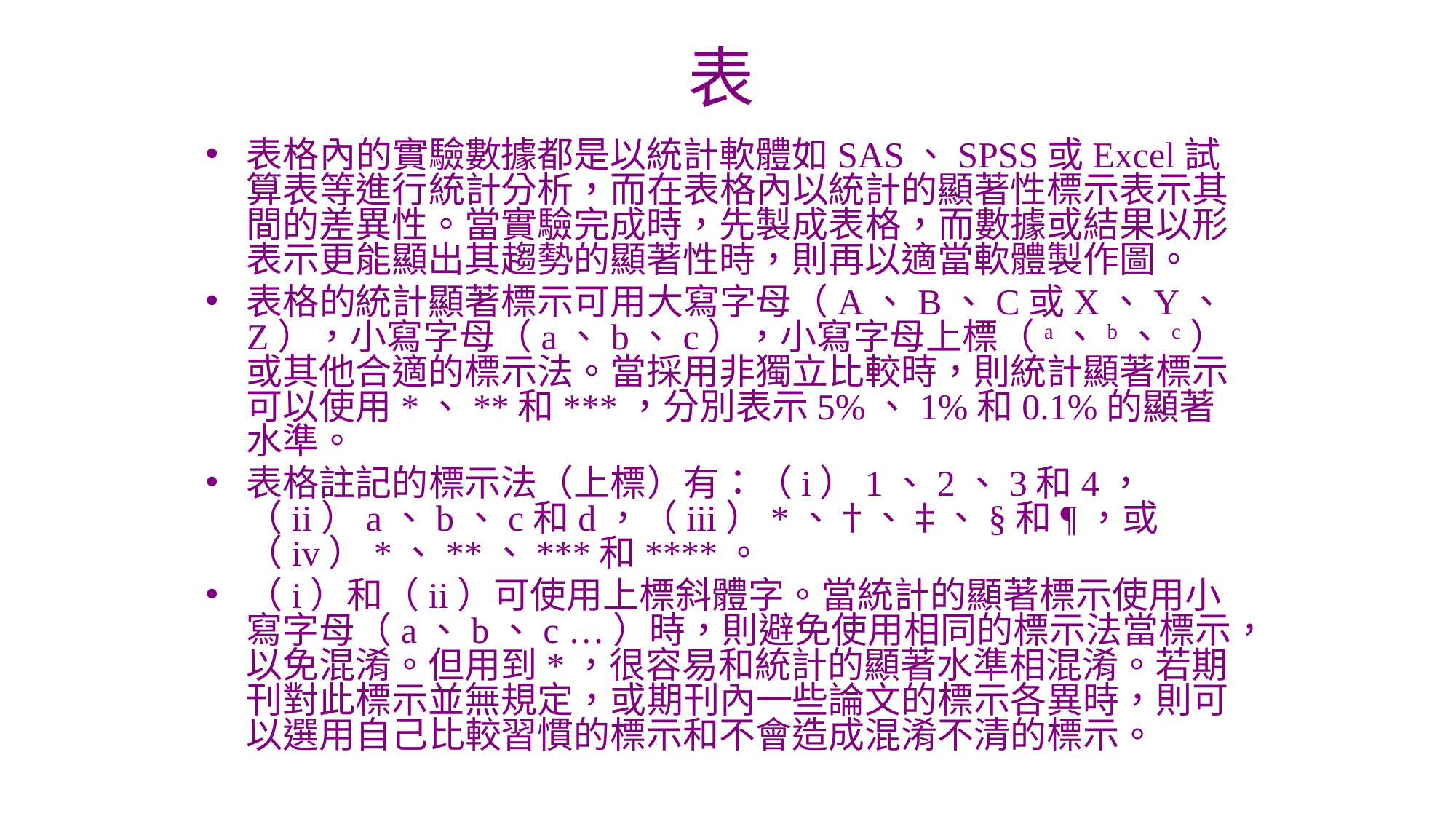

# 表
表格內的實驗數據都是以統計軟體如SAS、SPSS或Excel試算表等進行統計分析，而在表格內以統計的顯著性標示表示其間的差異性。當實驗完成時，先製成表格，而數據或結果以形表示更能顯出其趨勢的顯著性時，則再以適當軟體製作圖。
表格的統計顯著標示可用大寫字母（A、B、C或X、Y、Z），小寫字母（a、b、c），小寫字母上標（a、b、c）或其他合適的標示法。當採用非獨立比較時，則統計顯著標示可以使用*、**和***，分別表示5%、1%和0.1%的顯著水準。
表格註記的標示法（上標）有：（i）1、2、3和4，（ii）a、b、c和d，（iii）*、†、‡、§和¶，或（iv）*、**、***和****。
（i）和（ii）可使用上標斜體字。當統計的顯著標示使用小寫字母（a、b、c …）時，則避免使用相同的標示法當標示，以免混淆。但用到*，很容易和統計的顯著水準相混淆。若期刊對此標示並無規定，或期刊內一些論文的標示各異時，則可以選用自己比較習慣的標示和不會造成混淆不清的標示。